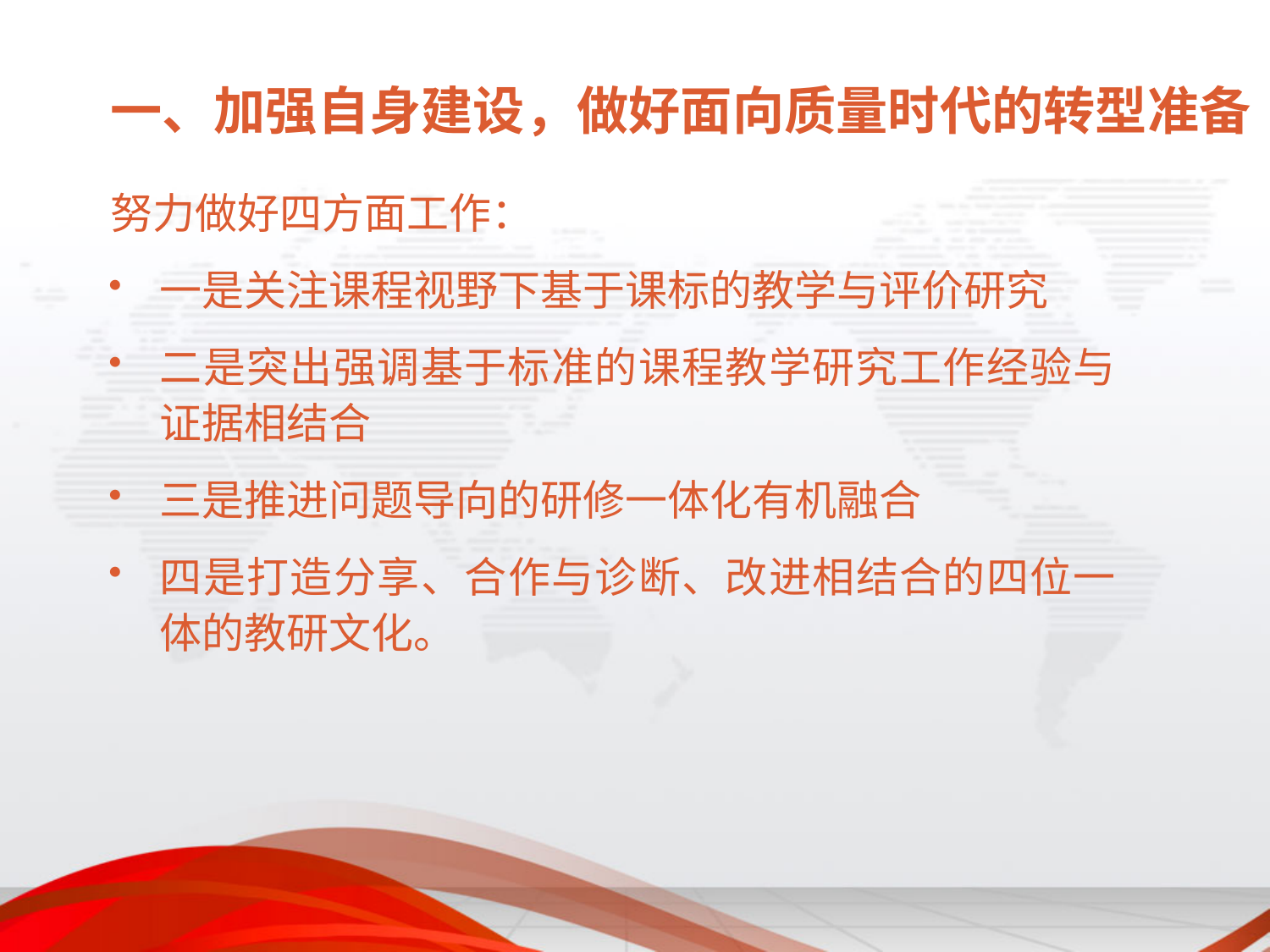

# 一、加强自身建设，做好面向质量时代的转型准备
努力做好四方面工作：
一是关注课程视野下基于课标的教学与评价研究
二是突出强调基于标准的课程教学研究工作经验与证据相结合
三是推进问题导向的研修一体化有机融合
四是打造分享、合作与诊断、改进相结合的四位一体的教研文化。